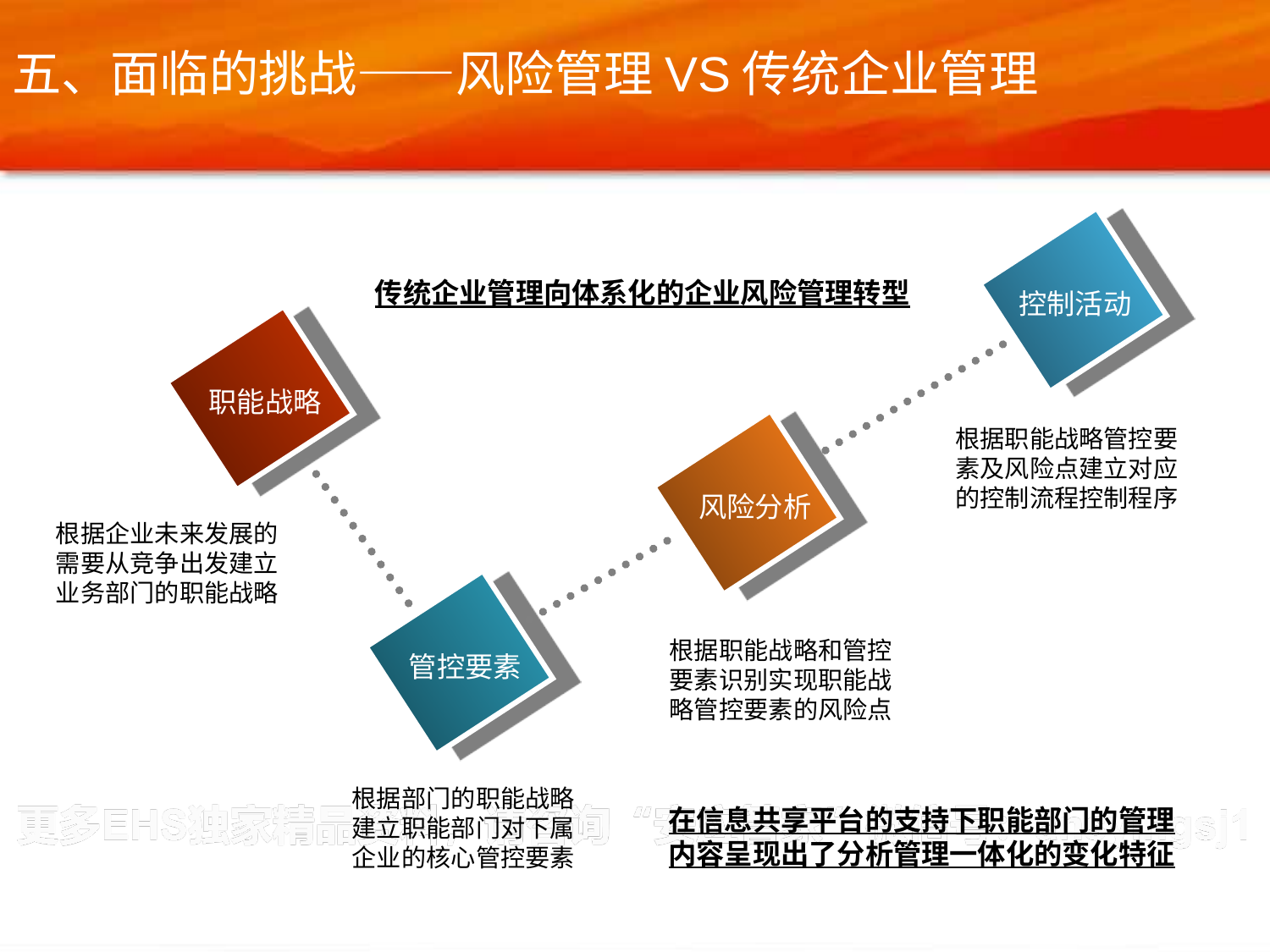

五、面临的挑战——风险管理VS传统企业管理

传统企业管理向体系化的企业风险管理转型
控制活动

职能战略
根据职能战略管控要
素及风险点建立对应
的控制流程控制程序

风险分析
根据企业未来发展的
需要从竞争出发建立
业务部门的职能战略

根据职能战略和管控
要素识别实现职能战
略管控要素的风险点
管控要素
根据部门的职能战略
建立职能部门对下属
企业的核心管控要素
在信息共享平台的支持下职能部门的管理内容呈现出了分析管理一体化的变化特征